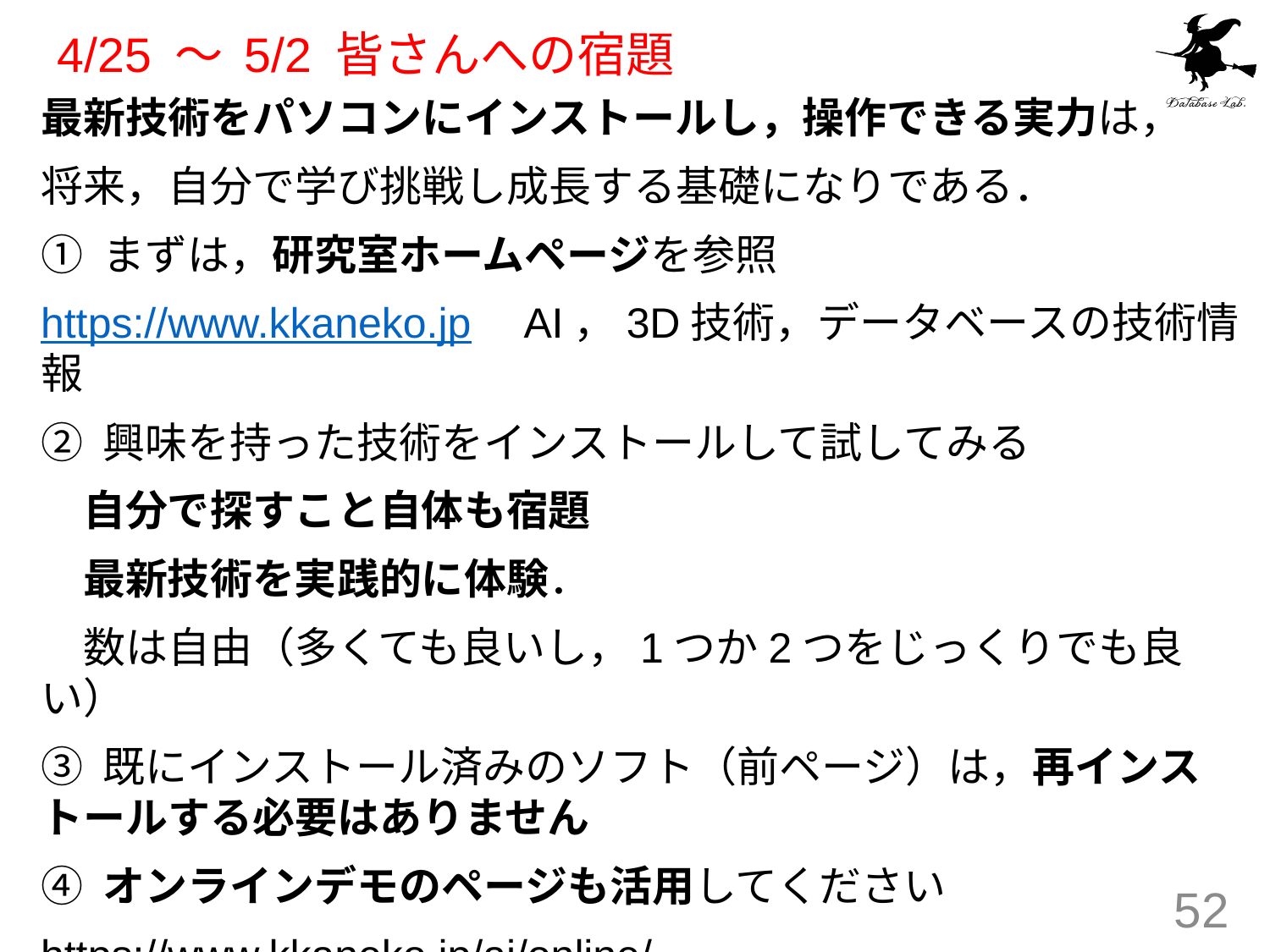

# 4/25 ～ 5/2 皆さんへの宿題
最新技術をパソコンにインストールし，操作できる実力は，
将来，自分で学び挑戦し成長する基礎になりである．
① まずは，研究室ホームページを参照
https://www.kkaneko.jp　AI，3D技術，データベースの技術情報
② 興味を持った技術をインストールして試してみる
　自分で探すこと自体も宿題
　最新技術を実践的に体験．
　数は自由（多くても良いし，1つか2つをじっくりでも良い）
③ 既にインストール済みのソフト（前ページ）は，再インストールする必要はありません
④ オンラインデモのページも活用してください
https://www.kkaneko.jp/ai/online/
⑤ 4/27,5/2 に口頭で，他の仲間に披露（パソコンを利用可）
52